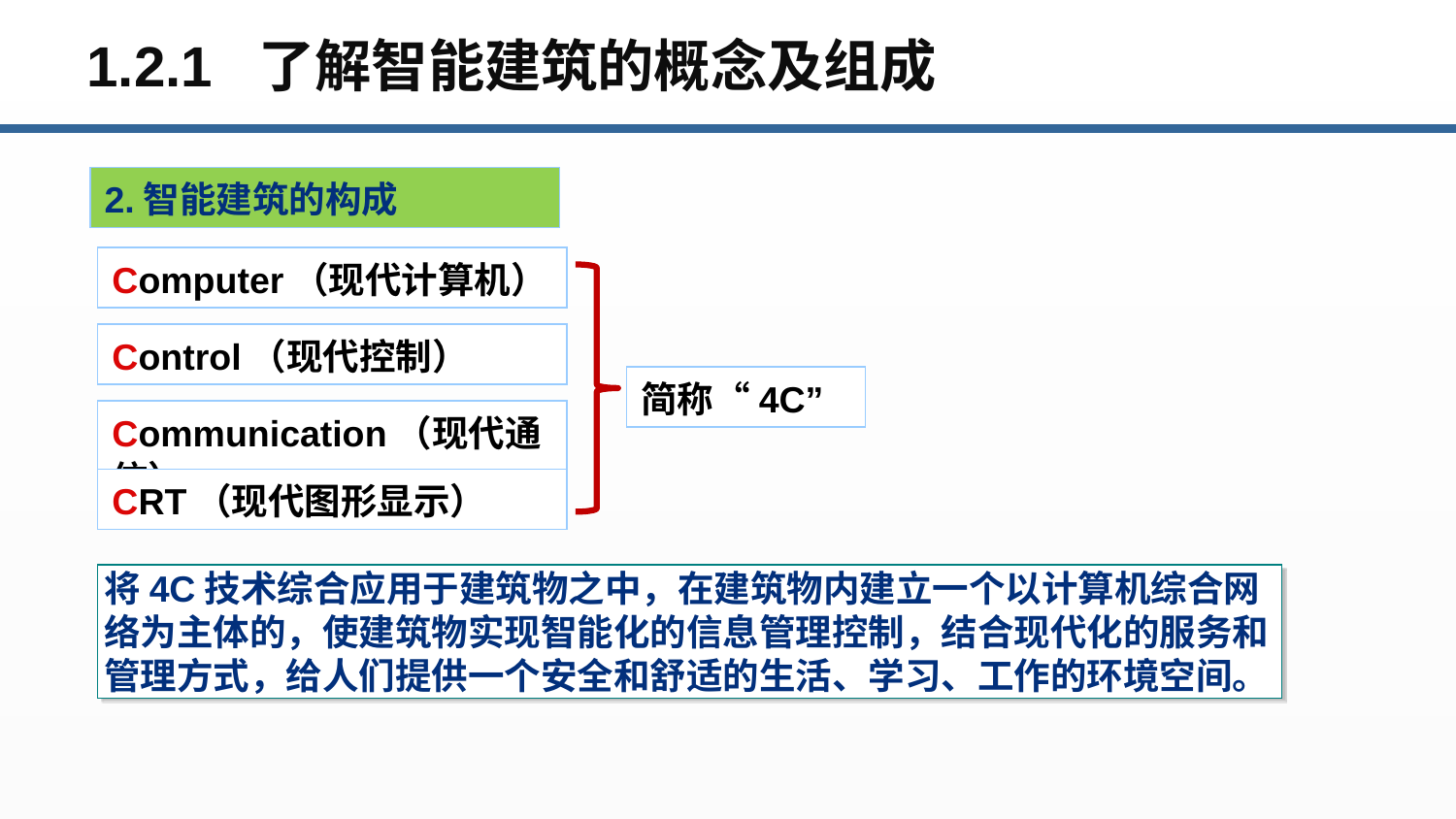

# 1.2.1  了解智能建筑的概念及组成
2.智能建筑的构成
Computer（现代计算机）

Control（现代控制）
简称“4C”
Communication（现代通信）
CRT（现代图形显示）
将4C技术综合应用于建筑物之中，在建筑物内建立一个以计算机综合网络为主体的，使建筑物实现智能化的信息管理控制，结合现代化的服务和管理方式，给人们提供一个安全和舒适的生活、学习、工作的环境空间。